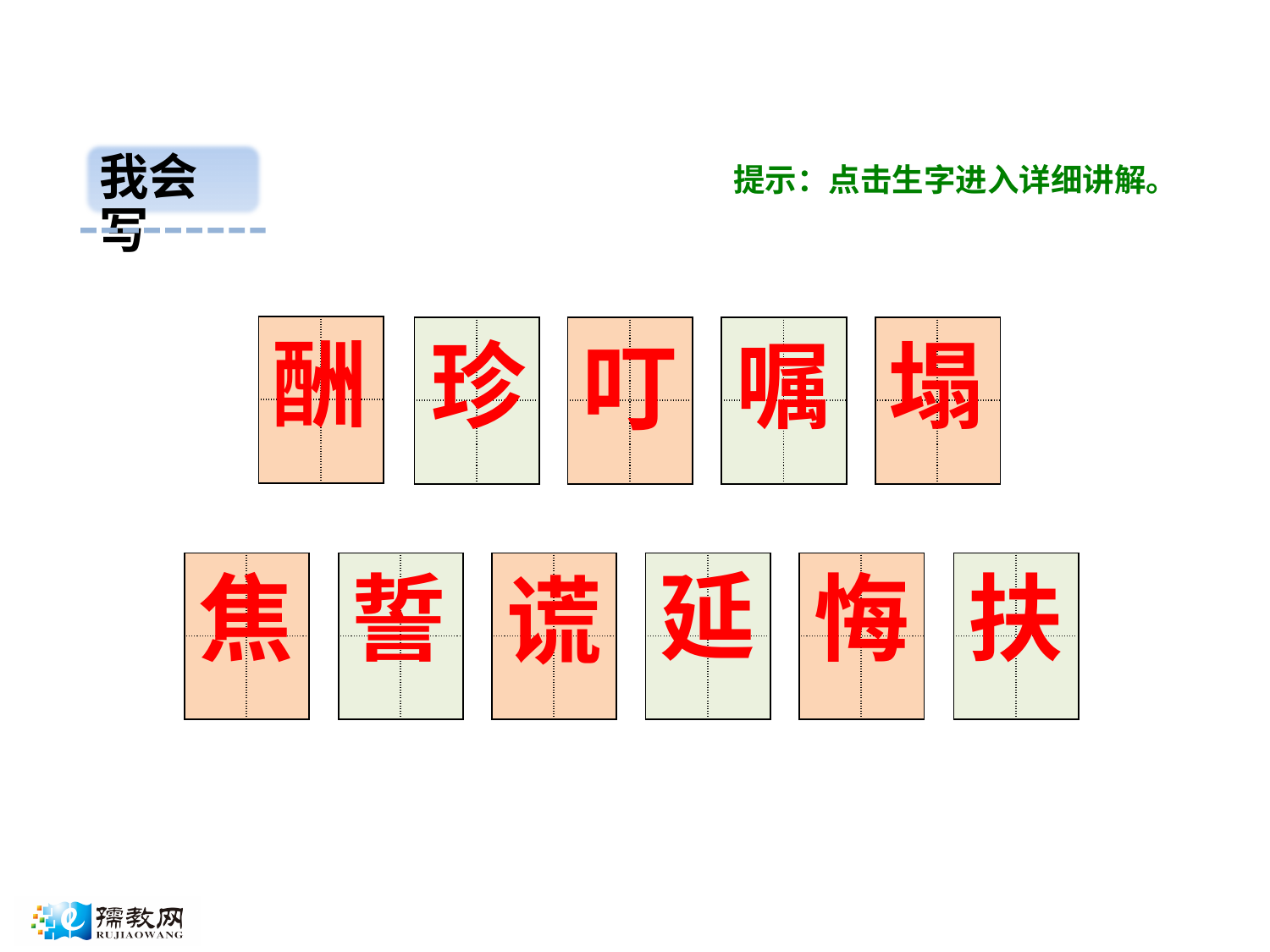

我会写

提示：点击生字进入详细讲解。
|  |  |
| --- | --- |
|  |  |
|  |  |
| --- | --- |
|  |  |
|  |  |
| --- | --- |
|  |  |
|  |  |
| --- | --- |
|  |  |
|  |  |
| --- | --- |
|  |  |
酬
嘱
塌
珍
叮
延
誓
悔
扶
焦
|  |  |
| --- | --- |
|  |  |
|  |  |
| --- | --- |
|  |  |
|  |  |
| --- | --- |
|  |  |
|  |  |
| --- | --- |
|  |  |
|  |  |
| --- | --- |
|  |  |
|  |  |
| --- | --- |
|  |  |
谎